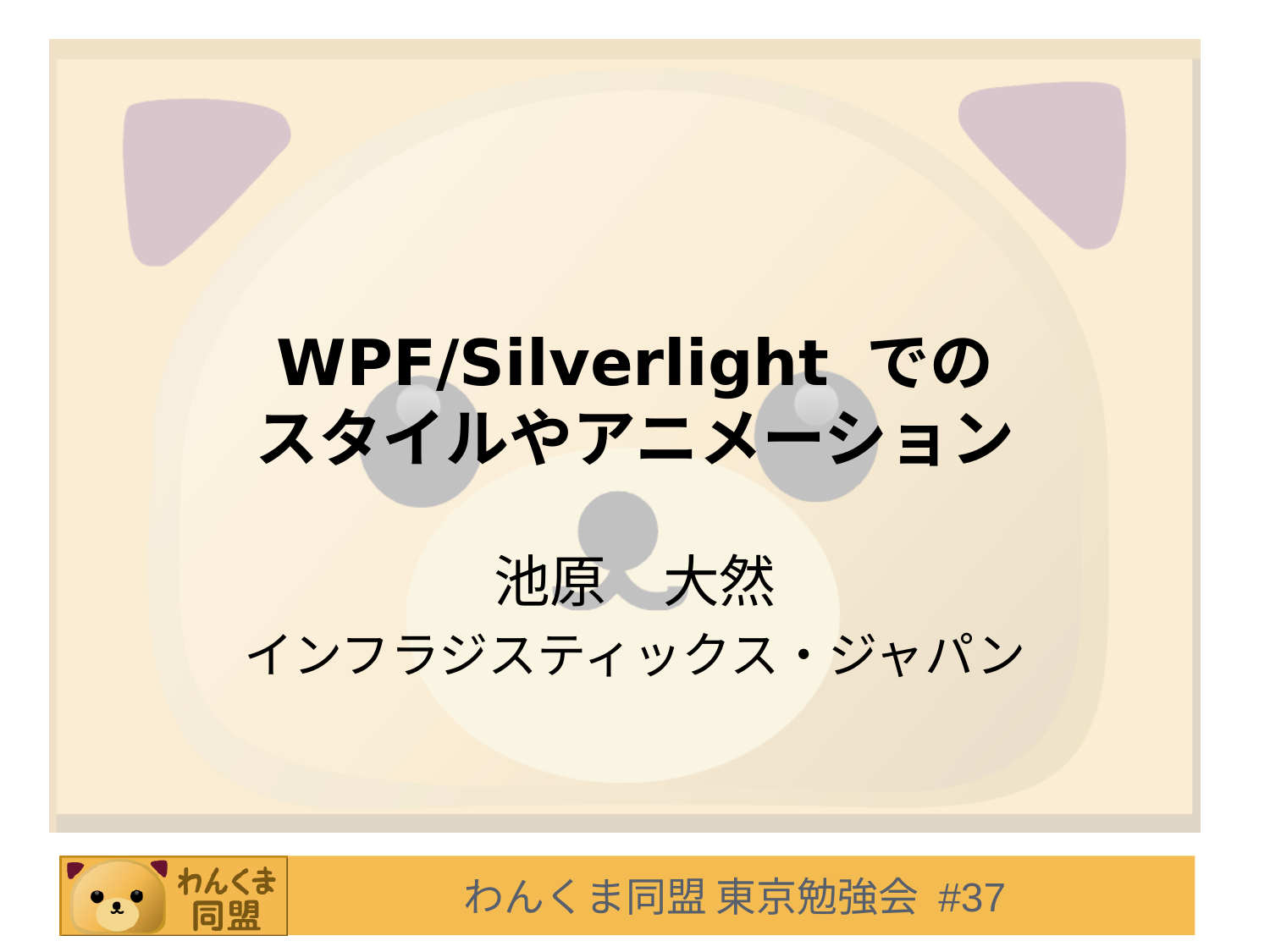

# WPF/Silverlight での スタイルやアニメーション
池原　大然
インフラジスティックス・ジャパン